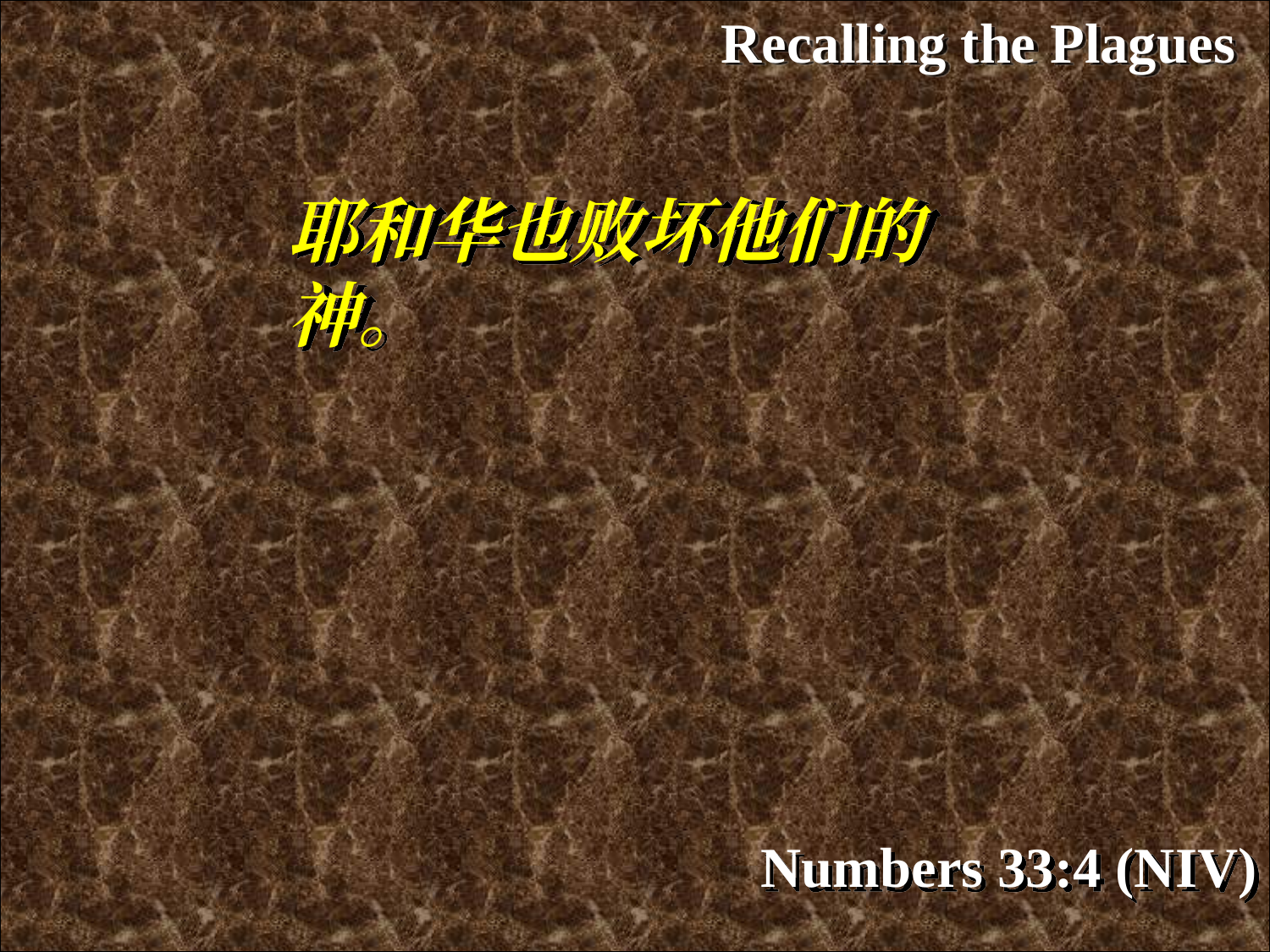

Recalling the Plagues
耶和华也败坏他们的神。
Numbers 33:4 (NIV)